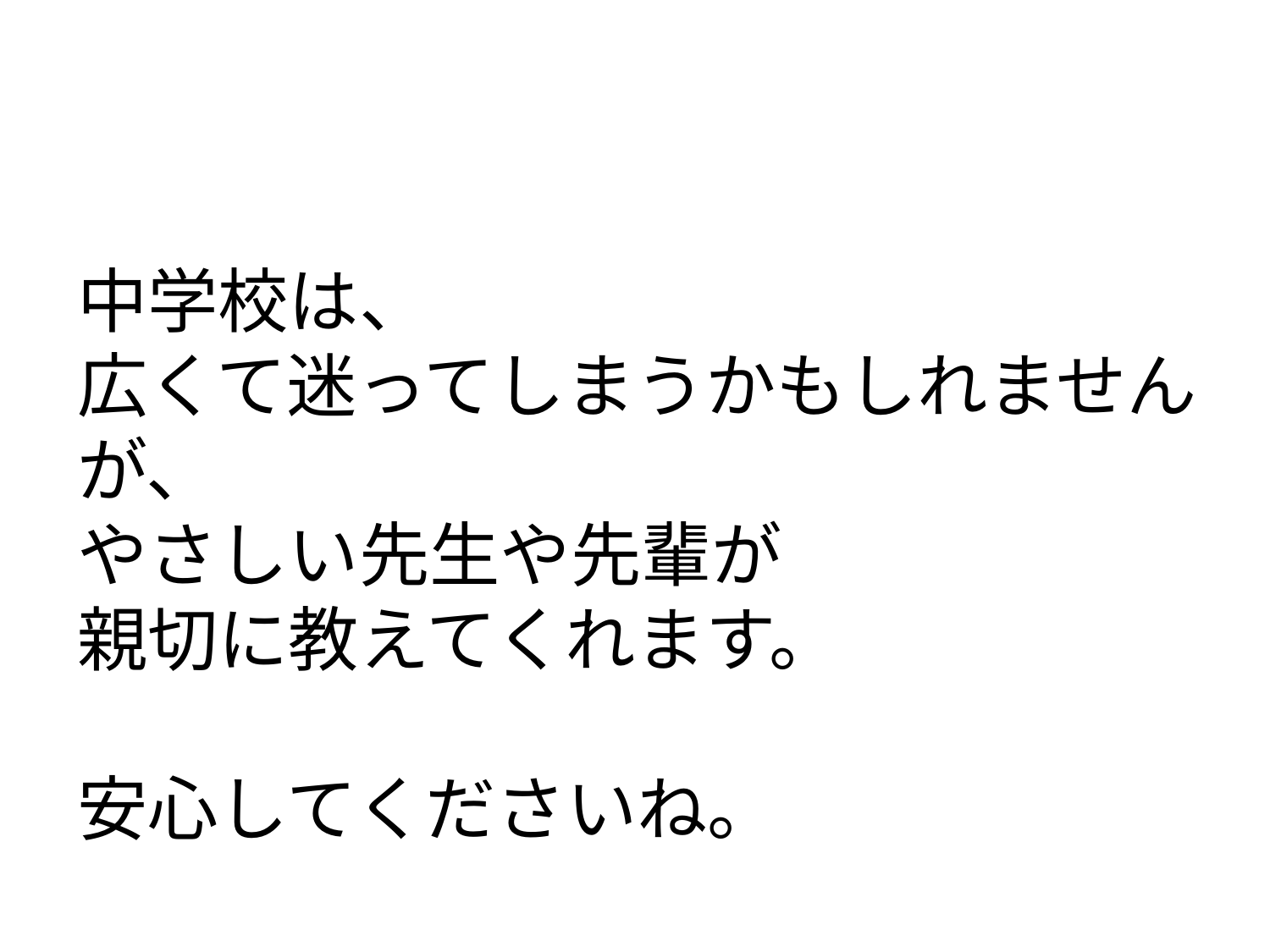

中学校は、
広くて迷ってしまうかもしれませんが、
やさしい先生や先輩が
親切に教えてくれます。

安心してくださいね。